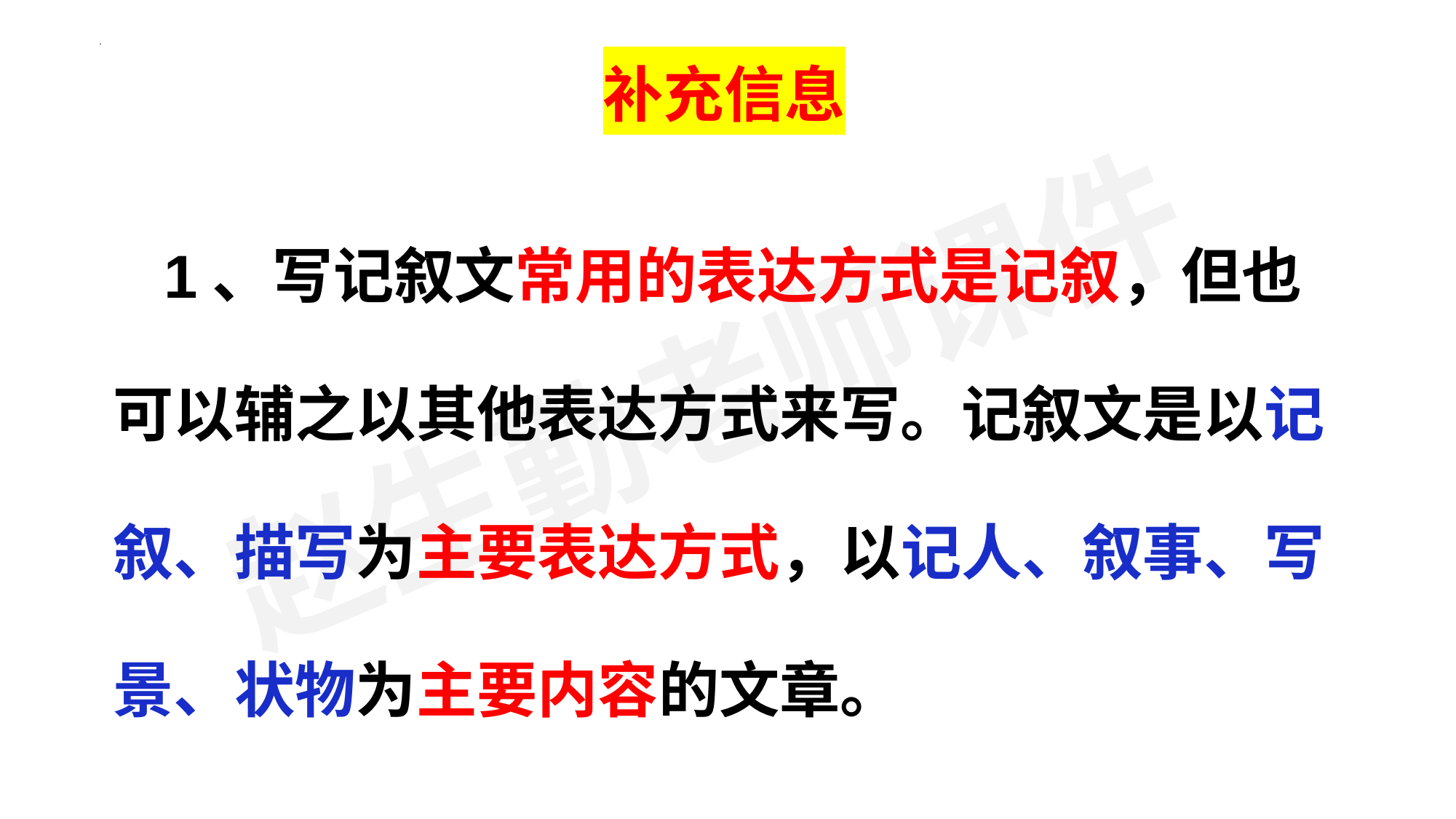

补充信息
   1、写记叙文常用的表达方式是记叙，但也可以辅之以其他表达方式来写。记叙文是以记叙、描写为主要表达方式，以记人、叙事、写景、状物为主要内容的文章。